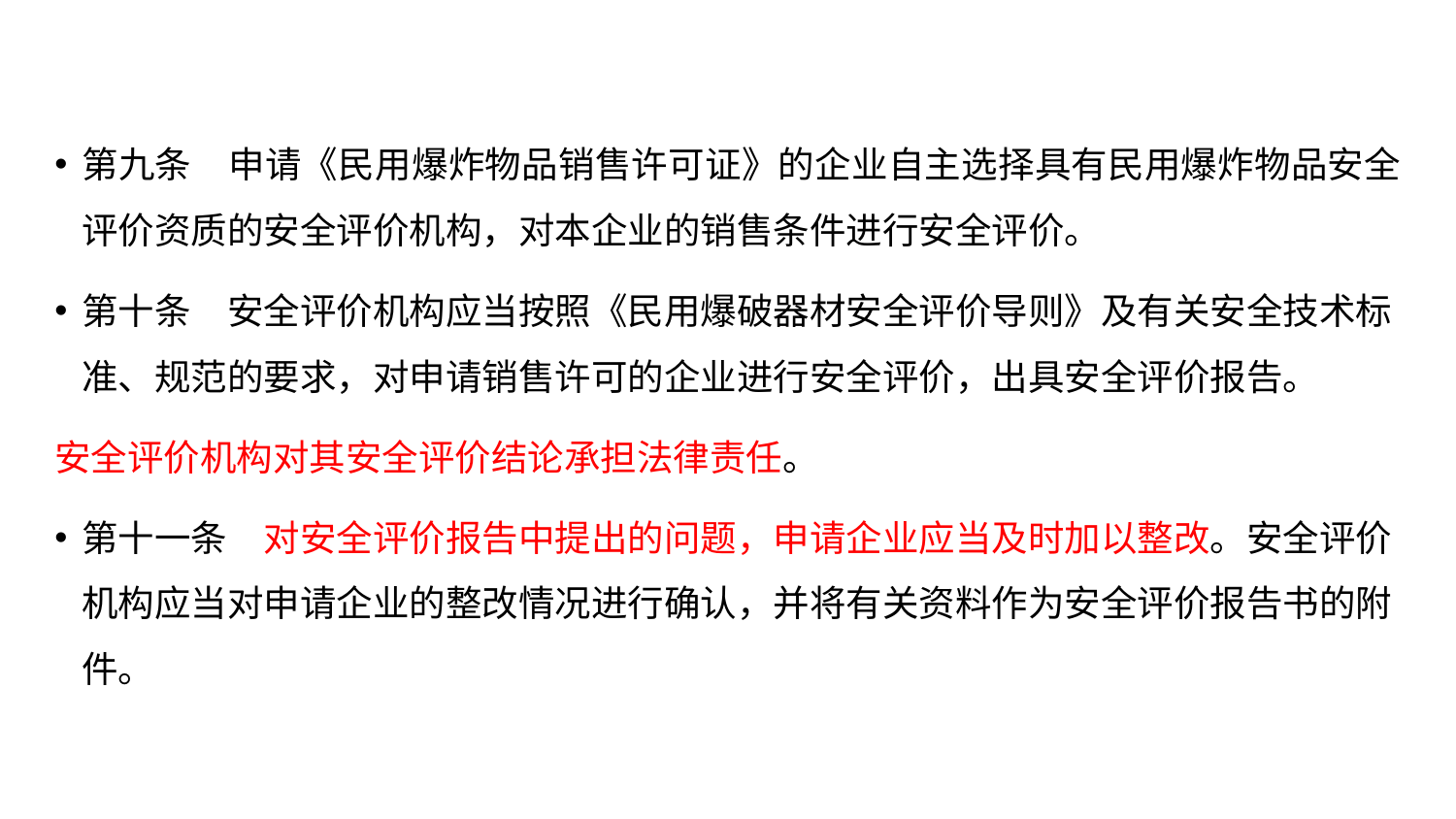

第九条　申请《民用爆炸物品销售许可证》的企业自主选择具有民用爆炸物品安全评价资质的安全评价机构，对本企业的销售条件进行安全评价。
第十条　安全评价机构应当按照《民用爆破器材安全评价导则》及有关安全技术标准、规范的要求，对申请销售许可的企业进行安全评价，出具安全评价报告。
安全评价机构对其安全评价结论承担法律责任。
第十一条　对安全评价报告中提出的问题，申请企业应当及时加以整改。安全评价机构应当对申请企业的整改情况进行确认，并将有关资料作为安全评价报告书的附件。